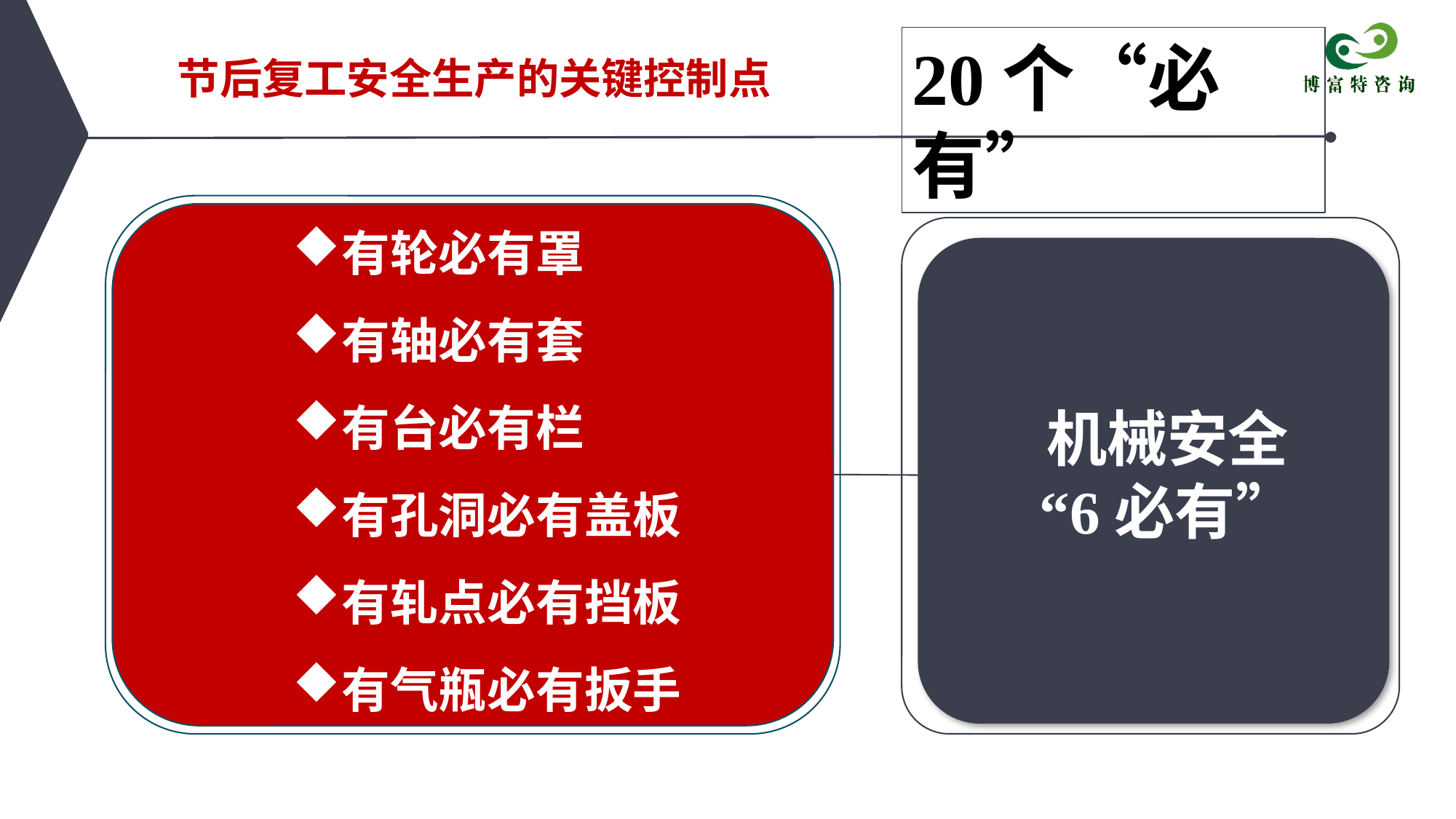

20个“必有”
节后复工安全生产的关键控制点

有轮必有罩
有轴必有套
有台必有栏
有孔洞必有盖板
有轧点必有挡板
有气瓶必有扳手

机械安全
“6必有”